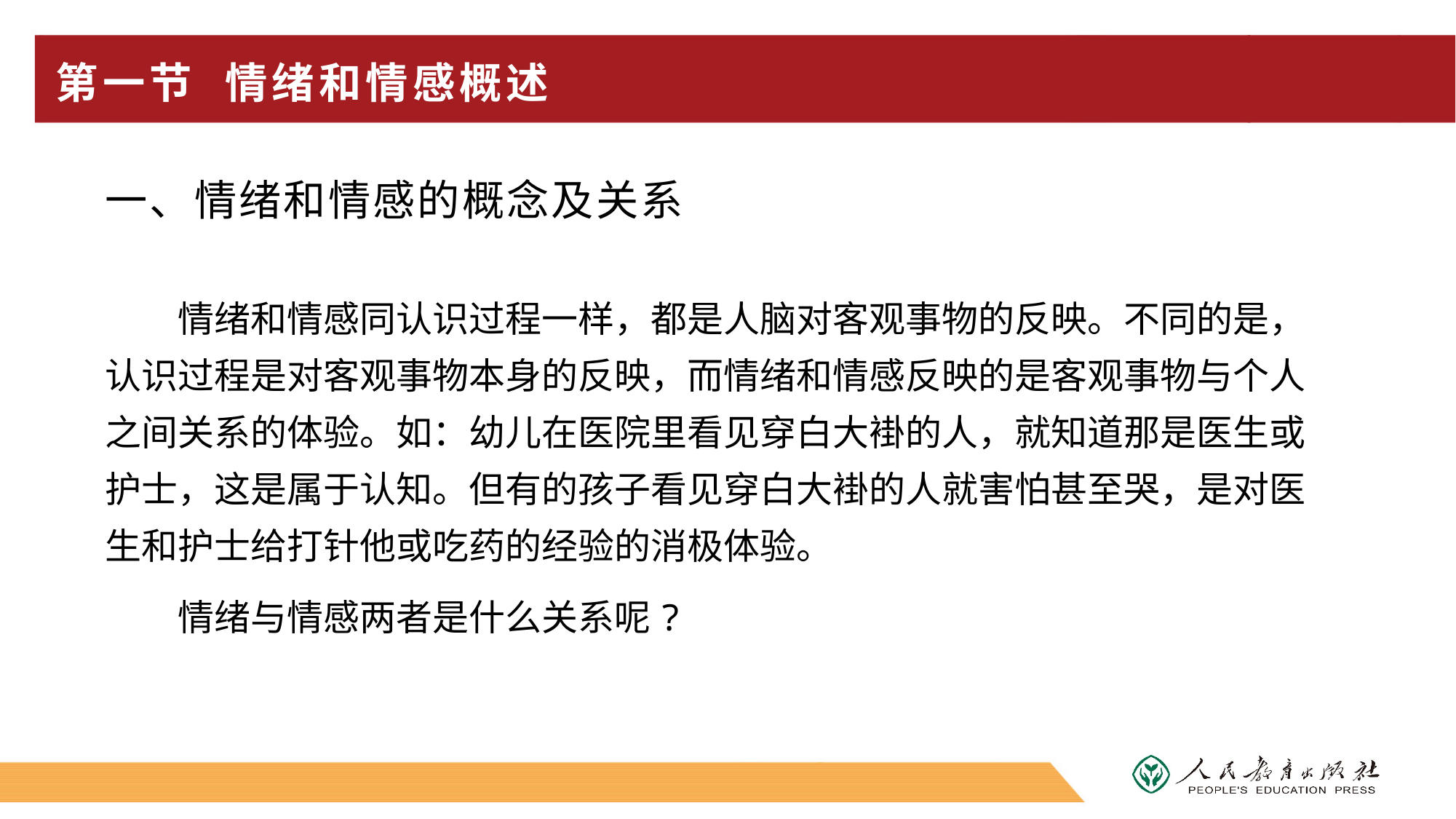

# 第一节  情绪和情感概述
一、情绪和情感的概念及关系
情绪和情感同认识过程一样，都是人脑对客观事物的反映。不同的是，认识过程是对客观事物本身的反映，而情绪和情感反映的是客观事物与个人之间关系的体验。如：幼儿在医院里看见穿白大褂的人，就知道那是医生或护士，这是属于认知。但有的孩子看见穿白大褂的人就害怕甚至哭，是对医生和护士给打针他或吃药的经验的消极体验。
情绪与情感两者是什么关系呢?